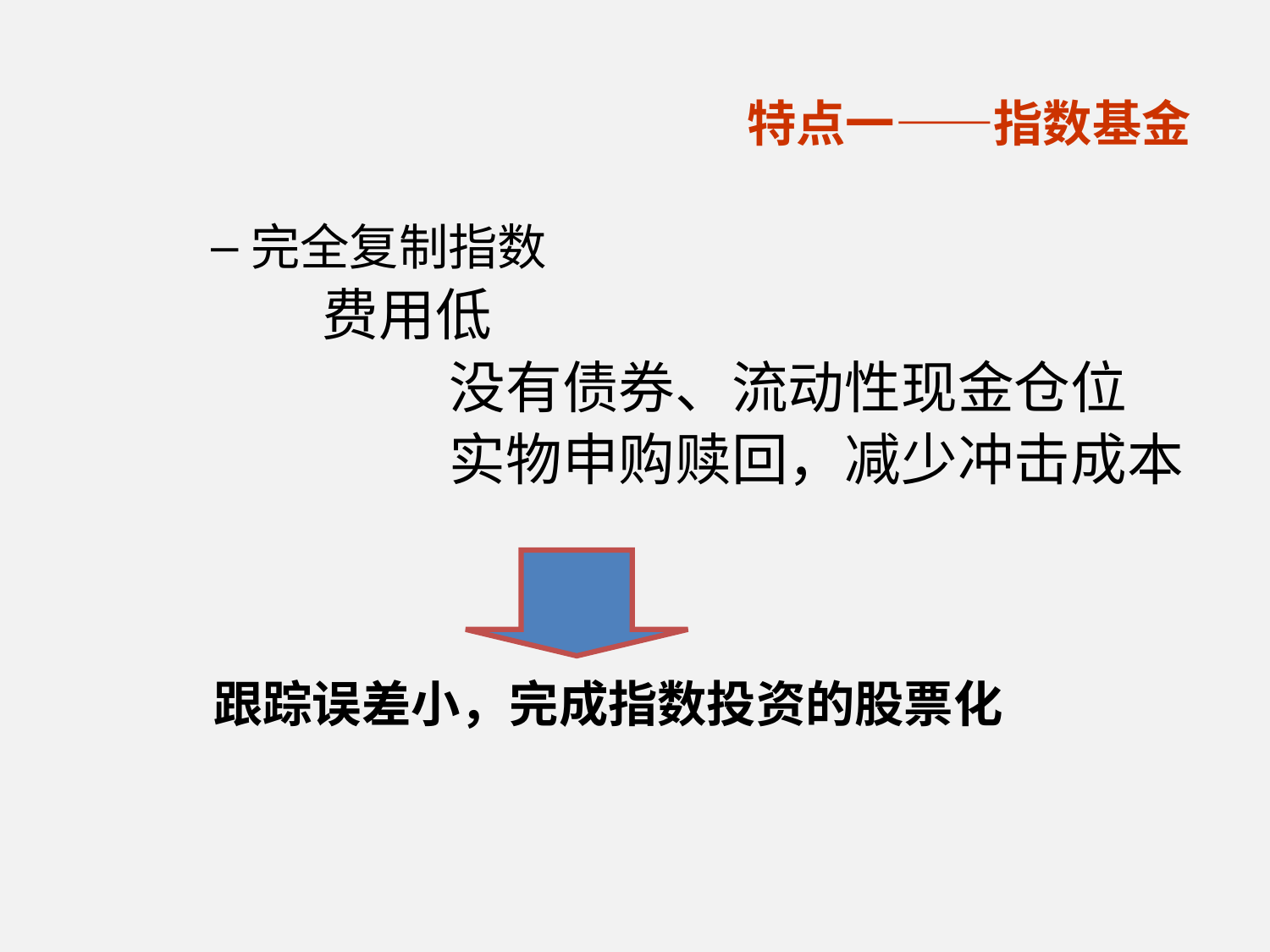

特点一——指数基金
完全复制指数
	        	费用低
			没有债券、流动性现金仓位
			实物申购赎回，减少冲击成本

跟踪误差小，完成指数投资的股票化